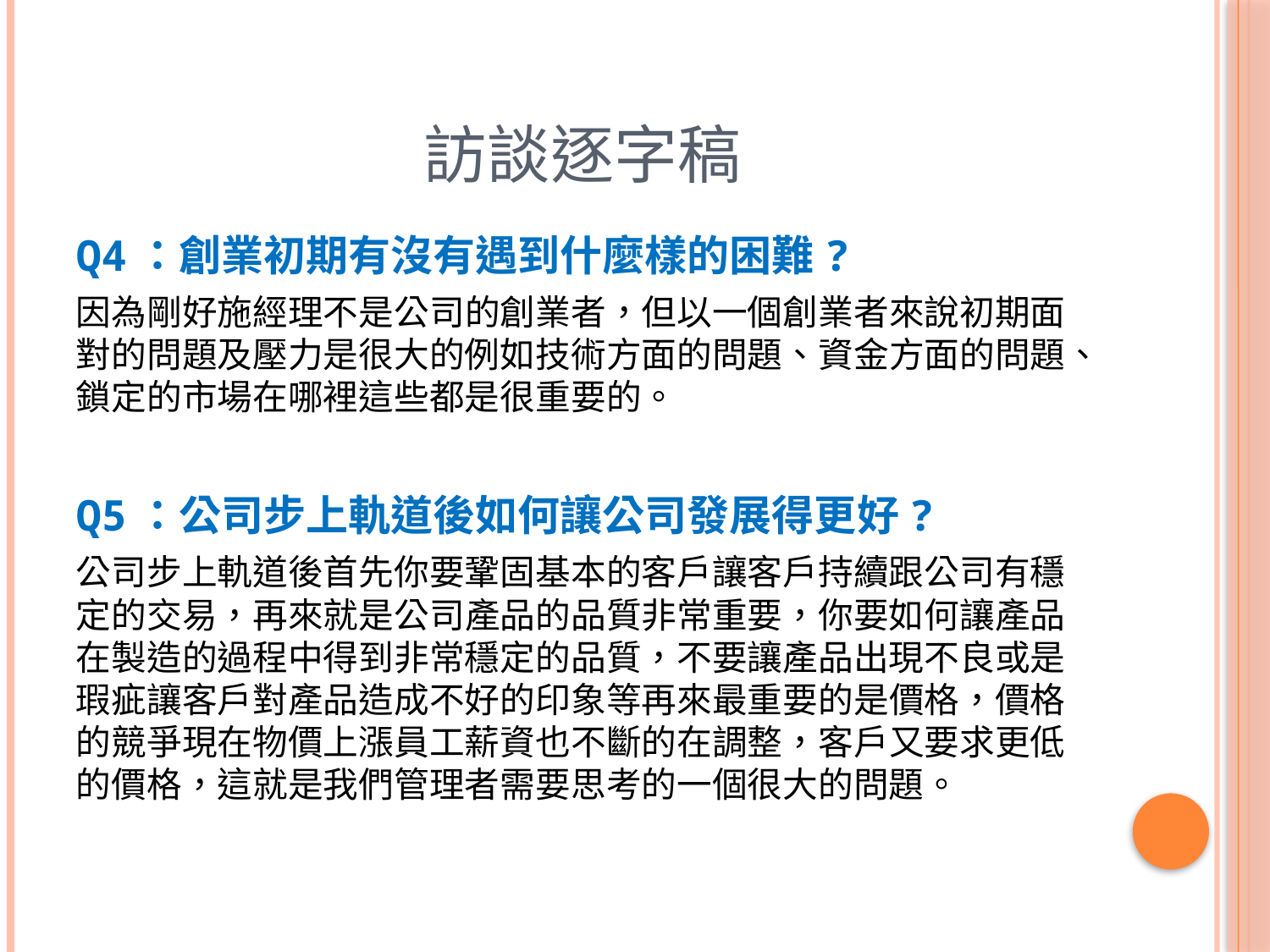

# 訪談逐字稿
Q4：創業初期有沒有遇到什麼樣的困難?
因為剛好施經理不是公司的創業者，但以一個創業者來說初期面對的問題及壓力是很大的例如技術方面的問題、資金方面的問題、鎖定的市場在哪裡這些都是很重要的。

Q5：公司步上軌道後如何讓公司發展得更好?
公司步上軌道後首先你要鞏固基本的客戶讓客戶持續跟公司有穩定的交易，再來就是公司產品的品質非常重要，你要如何讓產品在製造的過程中得到非常穩定的品質，不要讓產品出現不良或是瑕疵讓客戶對產品造成不好的印象等再來最重要的是價格，價格的競爭現在物價上漲員工薪資也不斷的在調整，客戶又要求更低的價格，這就是我們管理者需要思考的一個很大的問題。